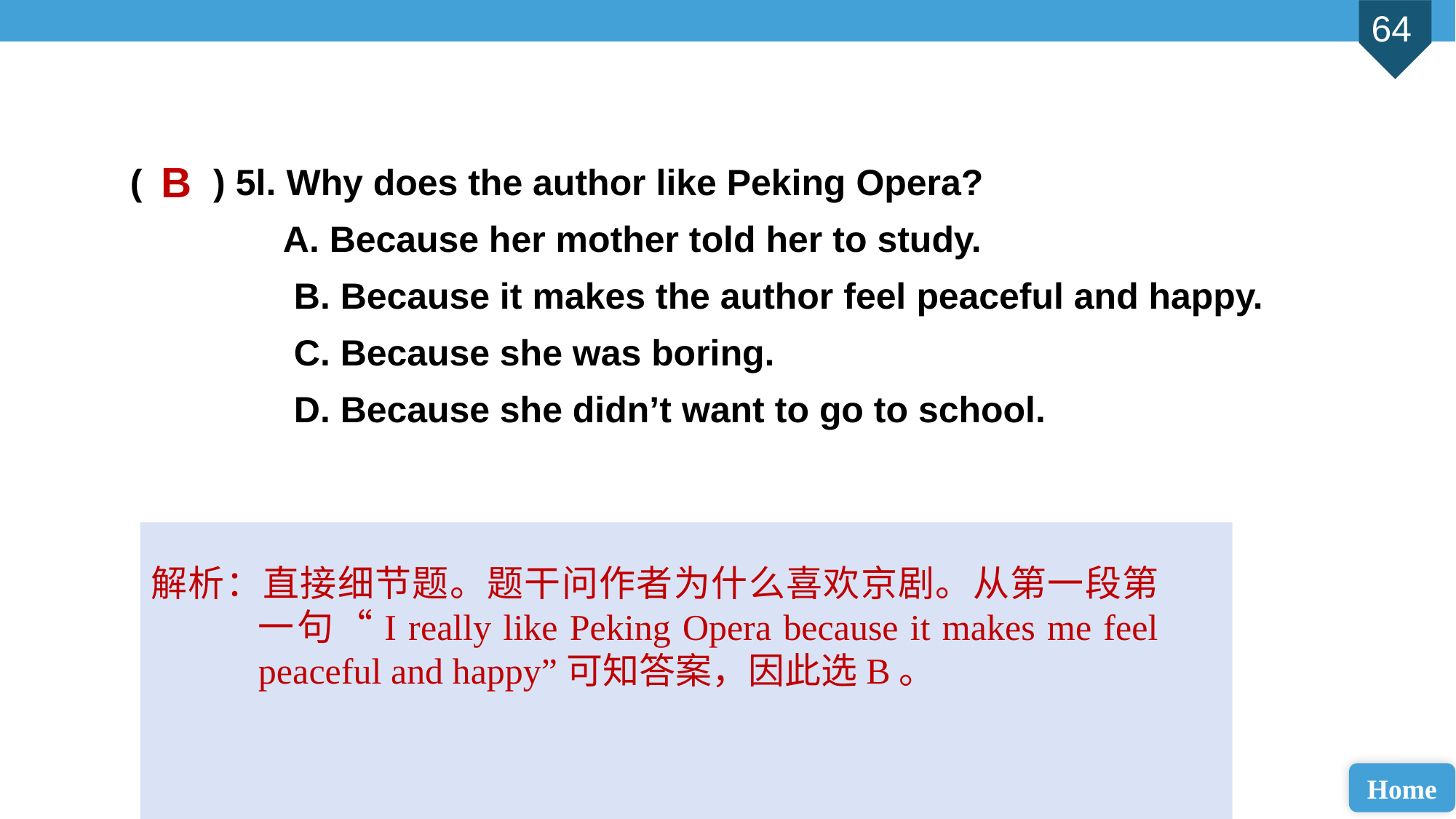

(       ) 5l. Why does the author like Peking Opera?
               A. Because her mother told her to study.
B. Because it makes the author feel peaceful and happy.
C. Because she was boring.
D. Because she didn’t want to go to school.
B

解析：直接细节题。题干问作者为什么喜欢京剧。从第一段第一句“I really like Peking Opera because it makes me feel peaceful and happy”可知答案，因此选B。